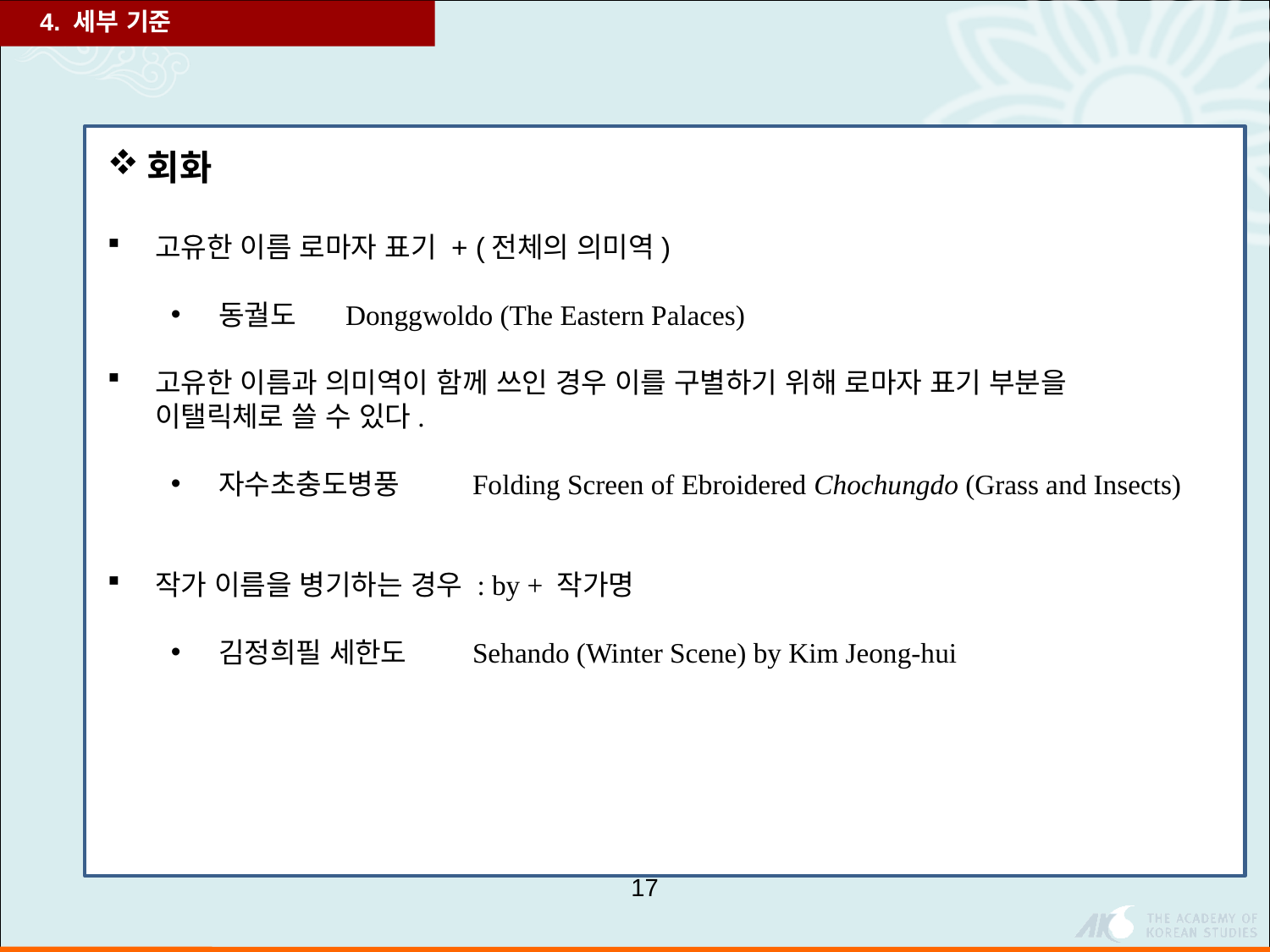

4. 세부 기준

회화

고유한 이름 로마자 표기 + (전체의 의미역)

동궐도  	Donggwoldo (The Eastern Palaces)

고유한 이름과 의미역이 함께 쓰인 경우 이를 구별하기 위해 로마자 표기 부분을 이탤릭체로 쓸 수 있다.

자수초충도병풍	Folding Screen of Ebroidered Chochungdo (Grass and Insects)

작가 이름을 병기하는 경우 : by + 작가명

김정희필 세한도  	Sehando (Winter Scene) by Kim Jeong-hui

17